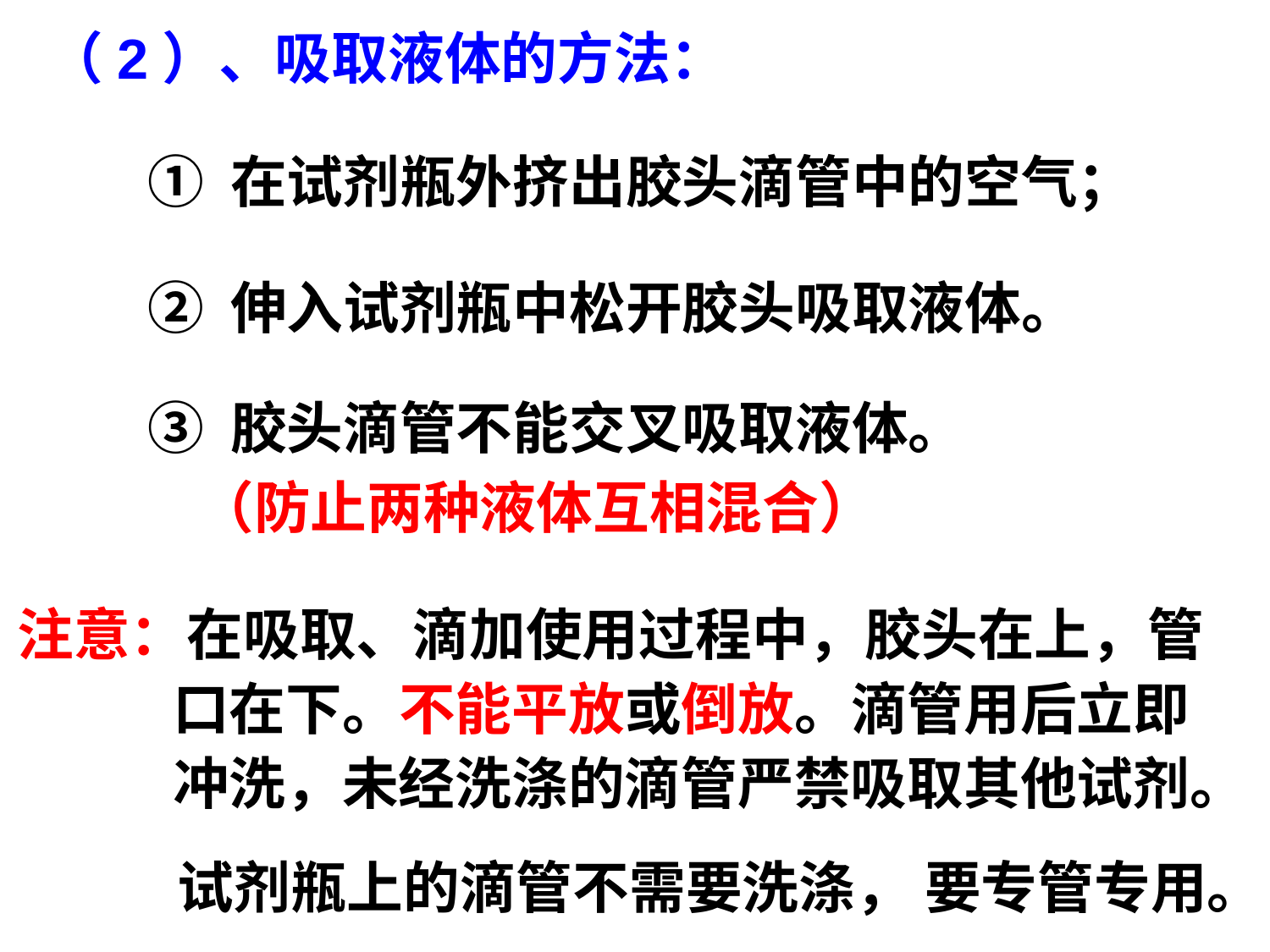

（2）、吸取液体的方法：
① 在试剂瓶外挤出胶头滴管中的空气；
② 伸入试剂瓶中松开胶头吸取液体。
③ 胶头滴管不能交叉吸取液体。
（防止两种液体互相混合）
注意：在吸取、滴加使用过程中，胶头在上，管
           口在下。不能平放或倒放。滴管用后立即
           冲洗，未经洗涤的滴管严禁吸取其他试剂。
试剂瓶上的滴管不需要洗涤， 要专管专用。